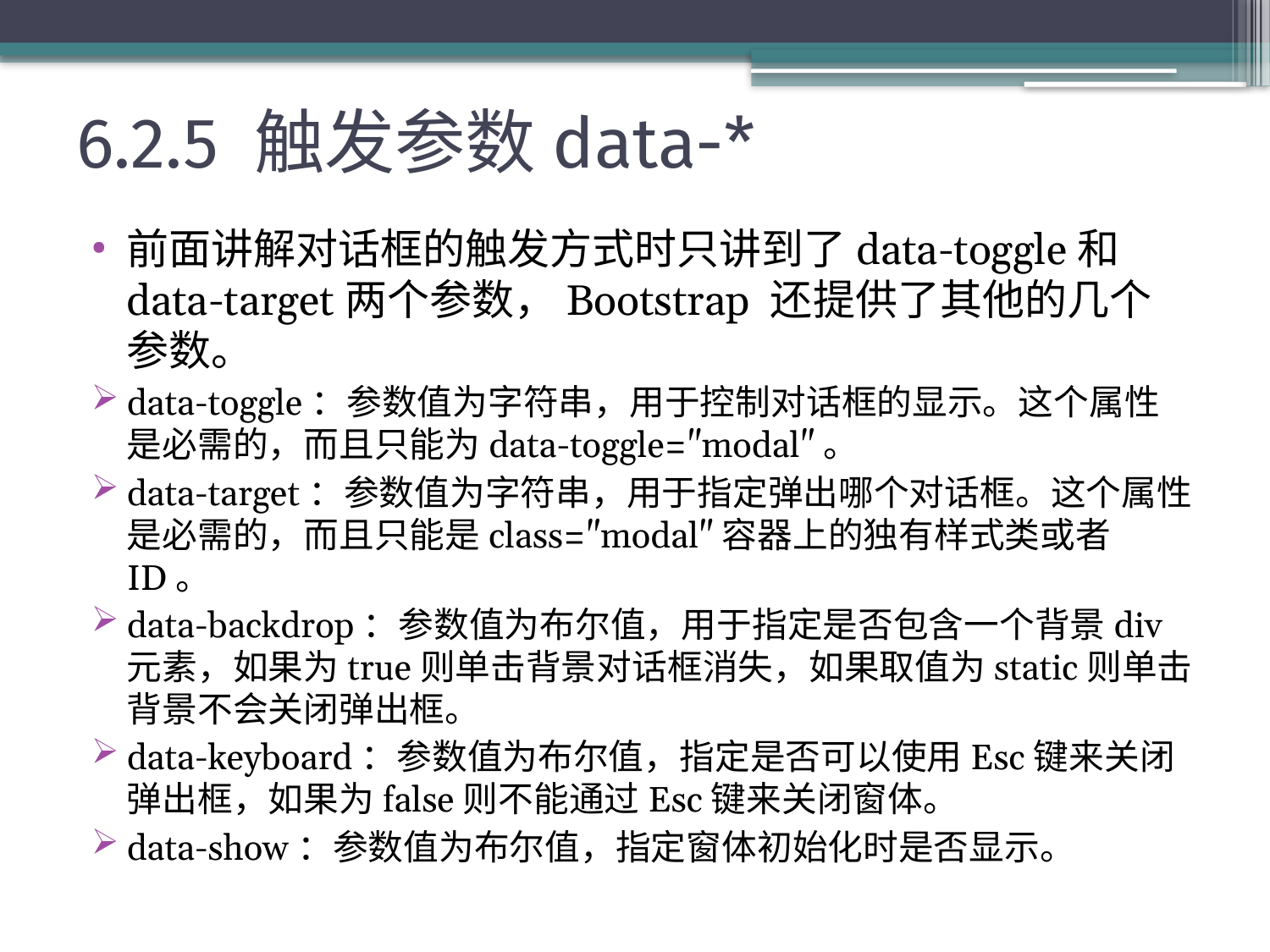

# 6.2.5 触发参数data-*
前面讲解对话框的触发方式时只讲到了data-toggle和data-target两个参数，Bootstrap 还提供了其他的几个参数。
data-toggle：参数值为字符串，用于控制对话框的显示。这个属性是必需的，而且只能为data-toggle="modal"。
data-target：参数值为字符串，用于指定弹出哪个对话框。这个属性是必需的，而且只能是class="modal"容器上的独有样式类或者ID。
data-backdrop：参数值为布尔值，用于指定是否包含一个背景div元素，如果为true则单击背景对话框消失，如果取值为static则单击背景不会关闭弹出框。
data-keyboard：参数值为布尔值，指定是否可以使用Esc键来关闭弹出框，如果为false则不能通过Esc键来关闭窗体。
data-show：参数值为布尔值，指定窗体初始化时是否显示。